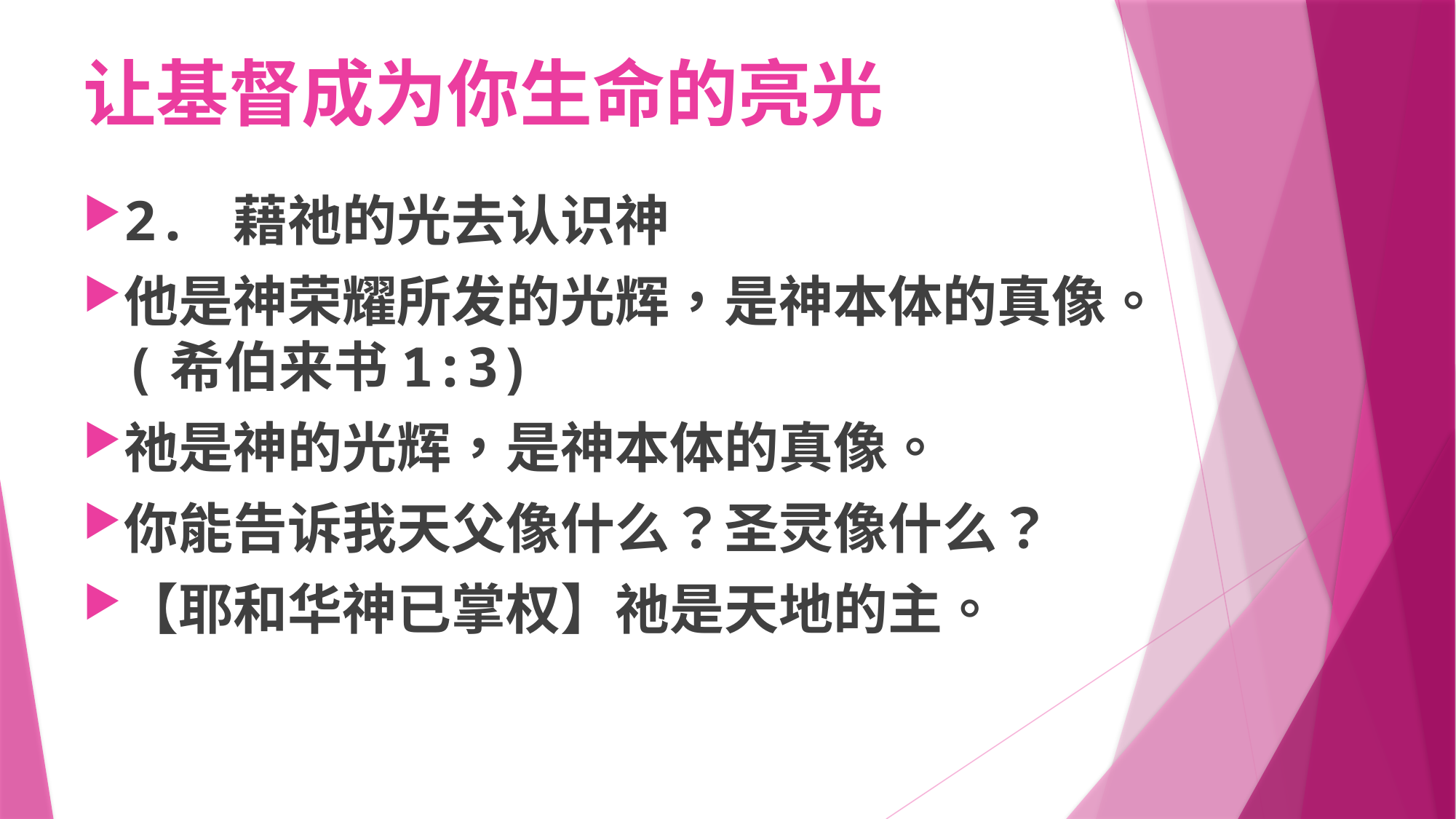

# 让基督成为你生命的亮光
2.	藉祂的光去认识神
他是神荣耀所发的光辉，是神本体的真像。(希伯来书1:3)
祂是神的光辉，是神本体的真像。
你能告诉我天父像什么？圣灵像什么？
【耶和华神已掌权】祂是天地的主。